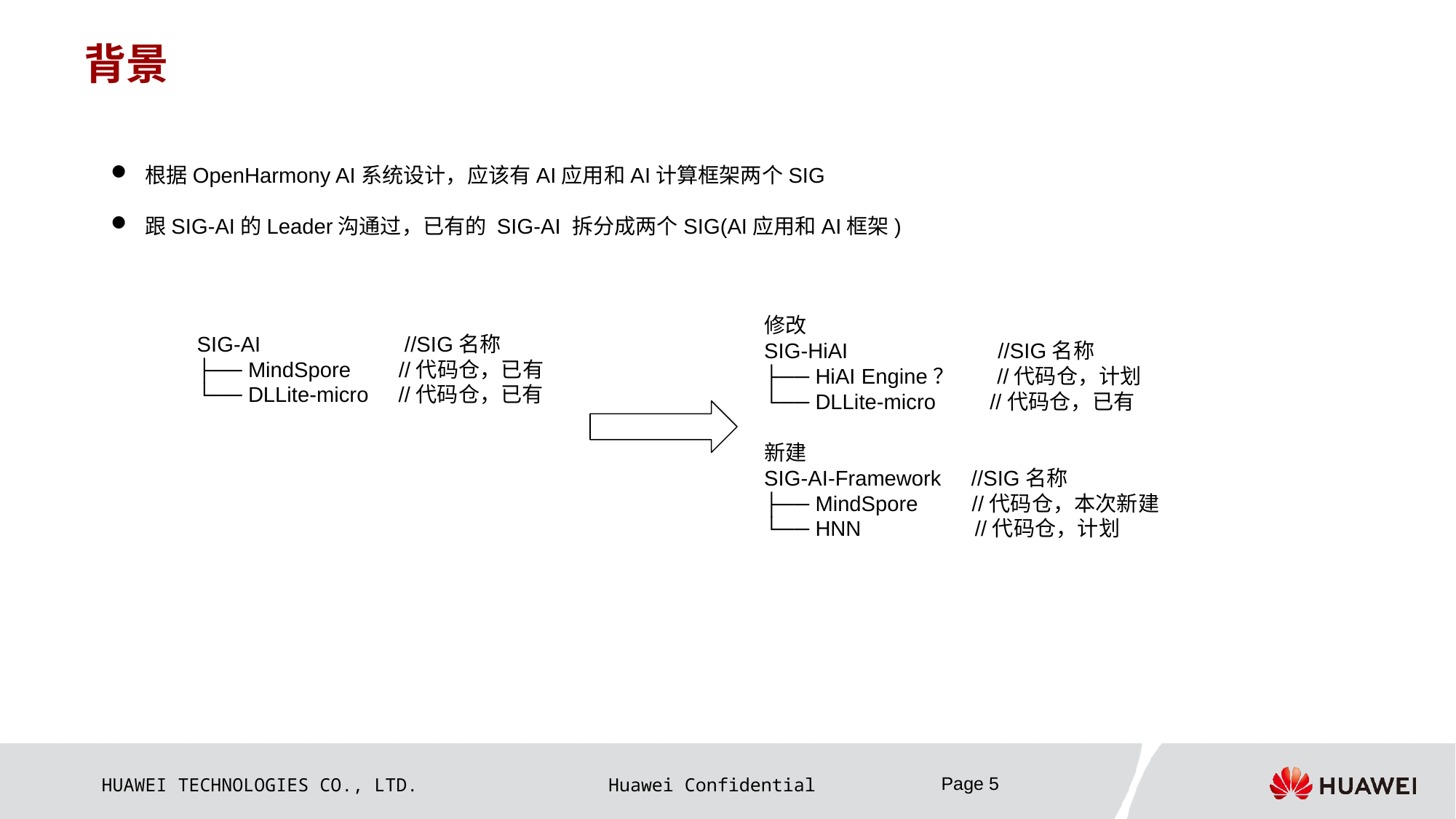

# 背景
根据OpenHarmony AI系统设计，应该有AI应用和AI计算框架两个SIG
跟SIG-AI的Leader沟通过，已有的 SIG-AI 拆分成两个SIG(AI应用和AI框架)
修改
SIG-HiAI                         //SIG名称
├── HiAI Engine？        //代码仓，计划
└── DLLite-micro         //代码仓，已有

新建
SIG-AI-Framework     //SIG名称
├── MindSpore         //代码仓，本次新建
└── HNN                   //代码仓，计划
SIG-AI                        //SIG名称
├── MindSpore        //代码仓，已有
└── DLLite-micro     //代码仓，已有

Page 5